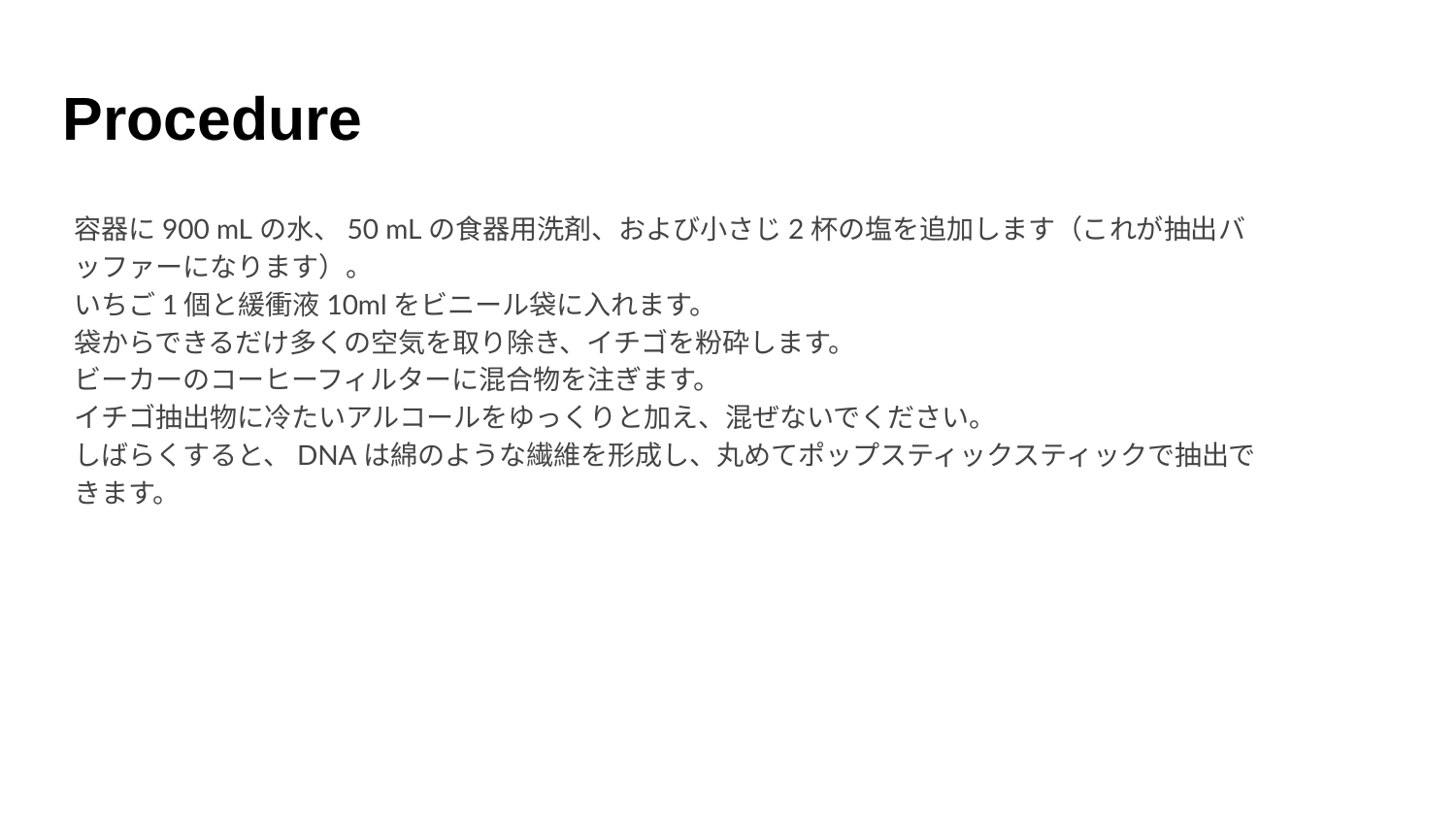

# Procedure
容器に900 mLの水、50 mLの食器用洗剤、および小さじ2杯の塩を追加します（これが抽出バッファーになります）。
いちご1個と緩衝液10mlをビニール袋に入れます。
袋からできるだけ多くの空気を取り除き、イチゴを粉砕します。
ビーカーのコーヒーフィルターに混合物を注ぎます。
イチゴ抽出物に冷たいアルコールをゆっくりと加え、混ぜないでください。
しばらくすると、DNAは綿のような繊維を形成し、丸めてポップスティックスティックで抽出できます。